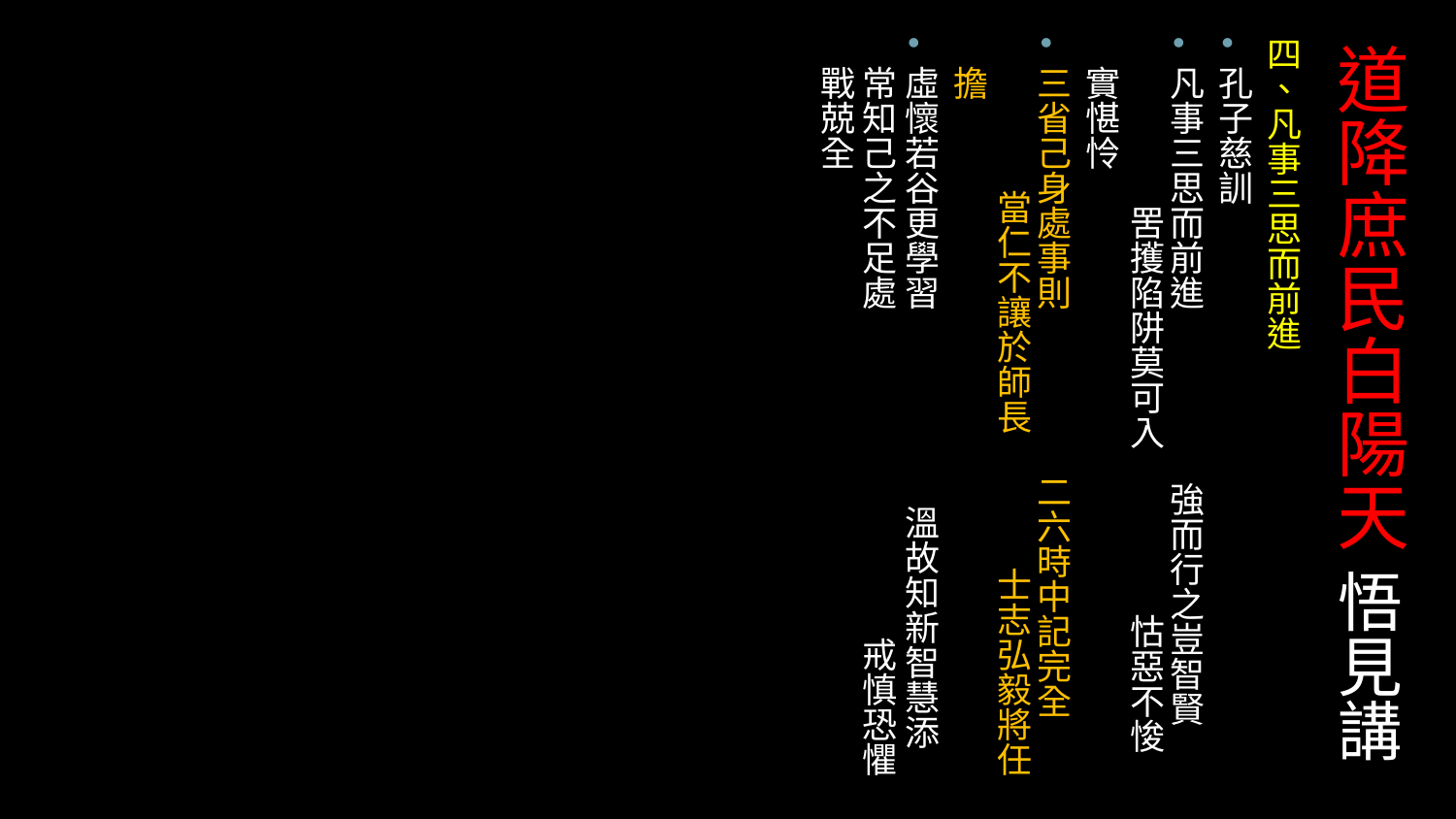

四、凡事三思而前進
孔子慈訓
凡事三思而前進                      強而行之豈智賢                          罟擭陷阱莫可入                     怙惡不悛實愖怜
三省己身處事則                     二六時中記完全                         當仁不讓於師長                 士志弘毅將任擔
虛懷若谷更學習                         溫故知新智慧添
常知己之不足處                                          戒慎恐懼戰兢全

# 道降庶民白陽天 悟見講